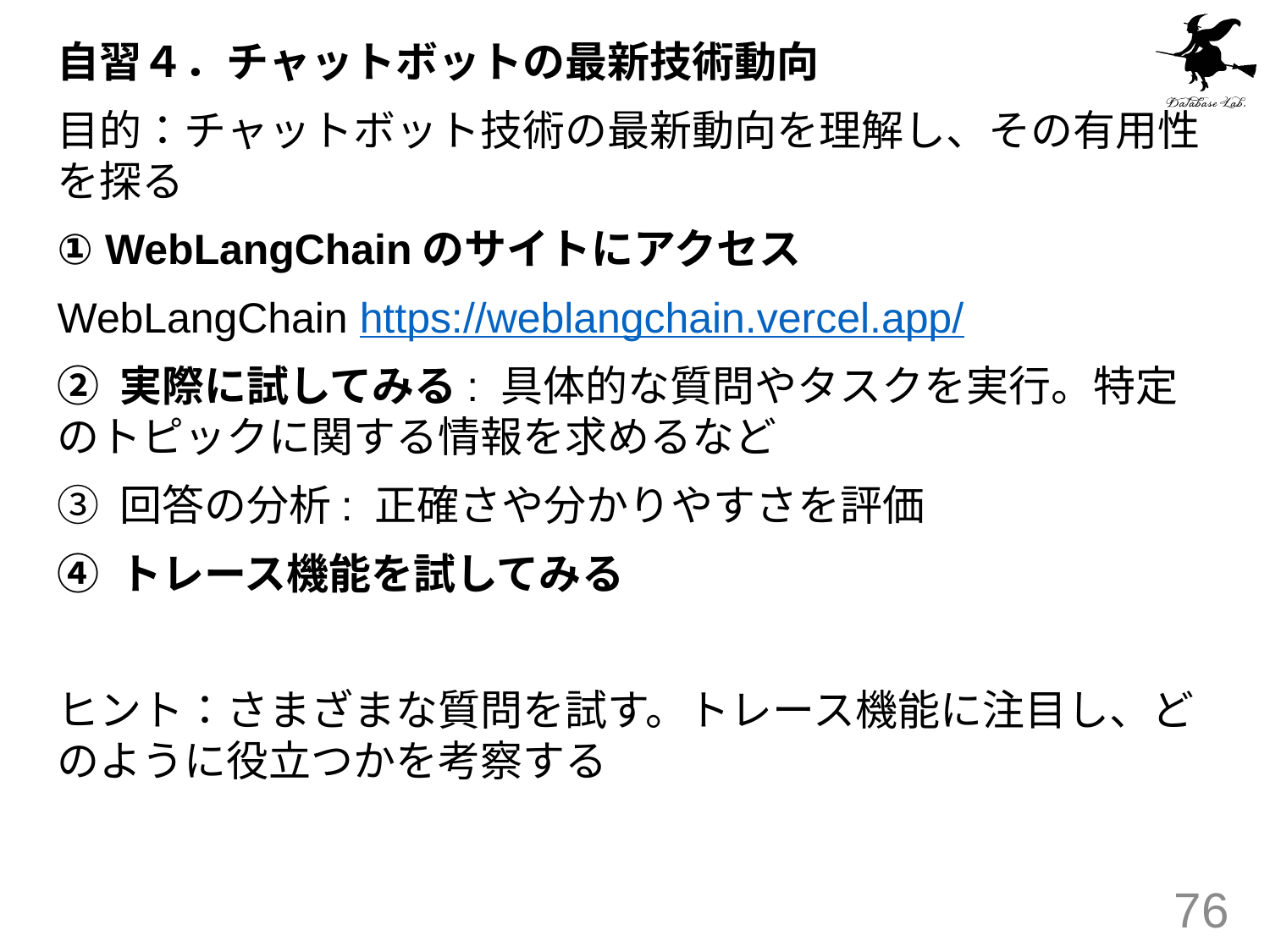

自習４．チャットボットの最新技術動向
目的：チャットボット技術の最新動向を理解し、その有用性を探る
① WebLangChainのサイトにアクセス
WebLangChain https://weblangchain.vercel.app/
② 実際に試してみる: 具体的な質問やタスクを実行。特定のトピックに関する情報を求めるなど
③ 回答の分析: 正確さや分かりやすさを評価
④ トレース機能を試してみる

ヒント：さまざまな質問を試す。トレース機能に注目し、どのように役立つかを考察する
76